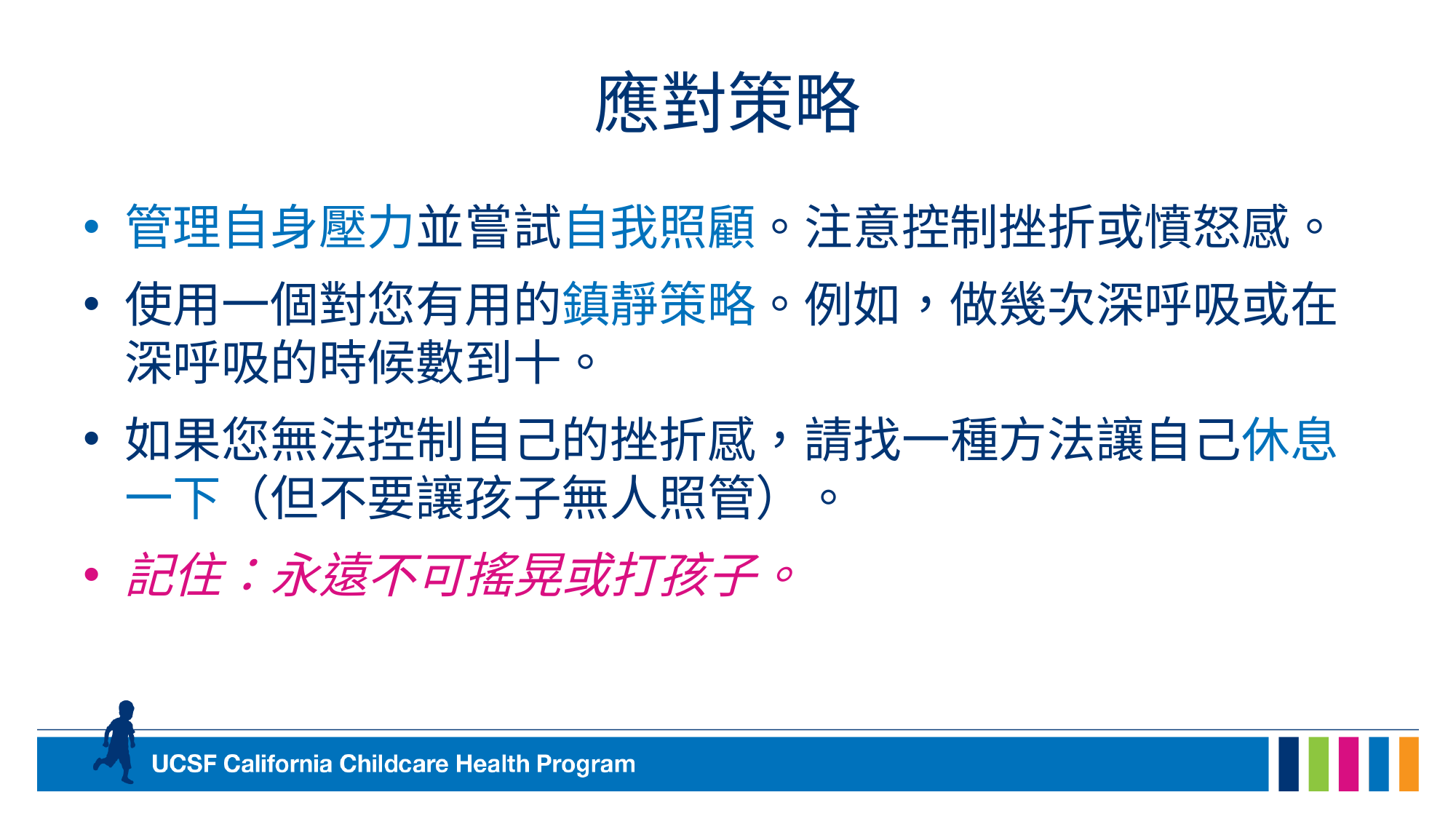

# 應對策略
管理自身壓力並嘗試自我照顧。注意控制挫折或憤怒感。
使用一個對您有用的鎮靜策略。例如，做幾次深呼吸或在深呼吸的時候數到十。
如果您無法控制自己的挫折感，請找一種方法讓自己休息一下（但不要讓孩子無人照管）。
記住：永遠不可搖晃或打孩子。